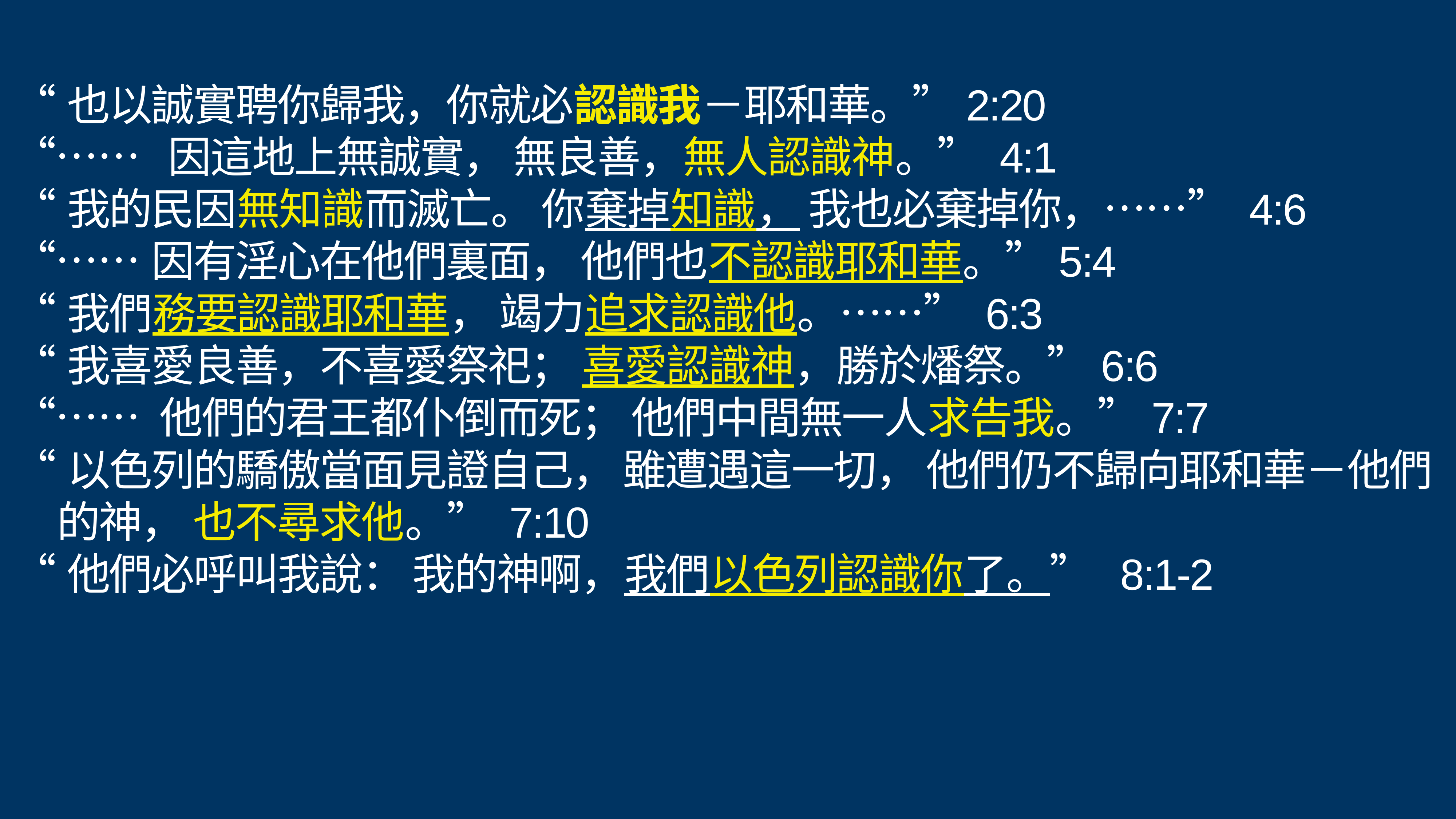

# “也以誠實聘你歸我，你就必認識我－耶和華。”2:20
“……  因這地上無誠實， 無良善，無人認識神。” 4:1
“我的民因無知識而滅亡。 你棄掉知識， 我也必棄掉你，……” 4:6
“……因有淫心在他們裏面， 他們也不認識耶和華。”5:4
“我們務要認識耶和華， 竭力追求認識他。……” 6:3
“我喜愛良善，不喜愛祭祀； 喜愛認識神，勝於燔祭。”6:6
“…… 他們的君王都仆倒而死； 他們中間無一人求告我。”7:7
“以色列的驕傲當面見證自己， 雖遭遇這一切， 他們仍不歸向耶和華－他們的神， 也不尋求他。” 7:10
“他們必呼叫我說： 我的神啊，我們以色列認識你了。”  8:1-2